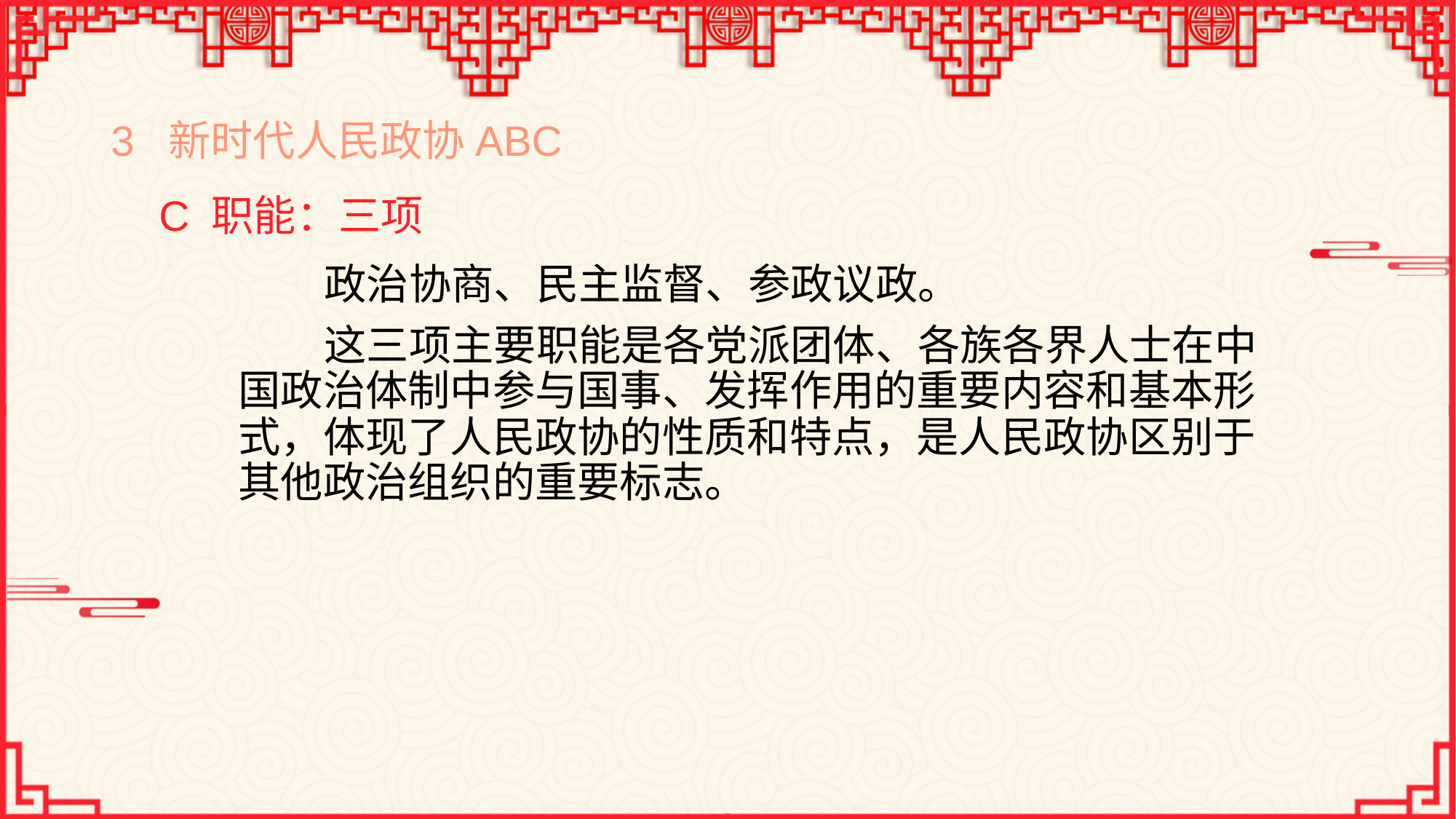

# 3  新时代人民政协ABC
C 职能：三项

政治协商、民主监督、参政议政。
这三项主要职能是各党派团体、各族各界人士在中国政治体制中参与国事、发挥作用的重要内容和基本形式，体现了人民政协的性质和特点，是人民政协区别于其他政治组织的重要标志。